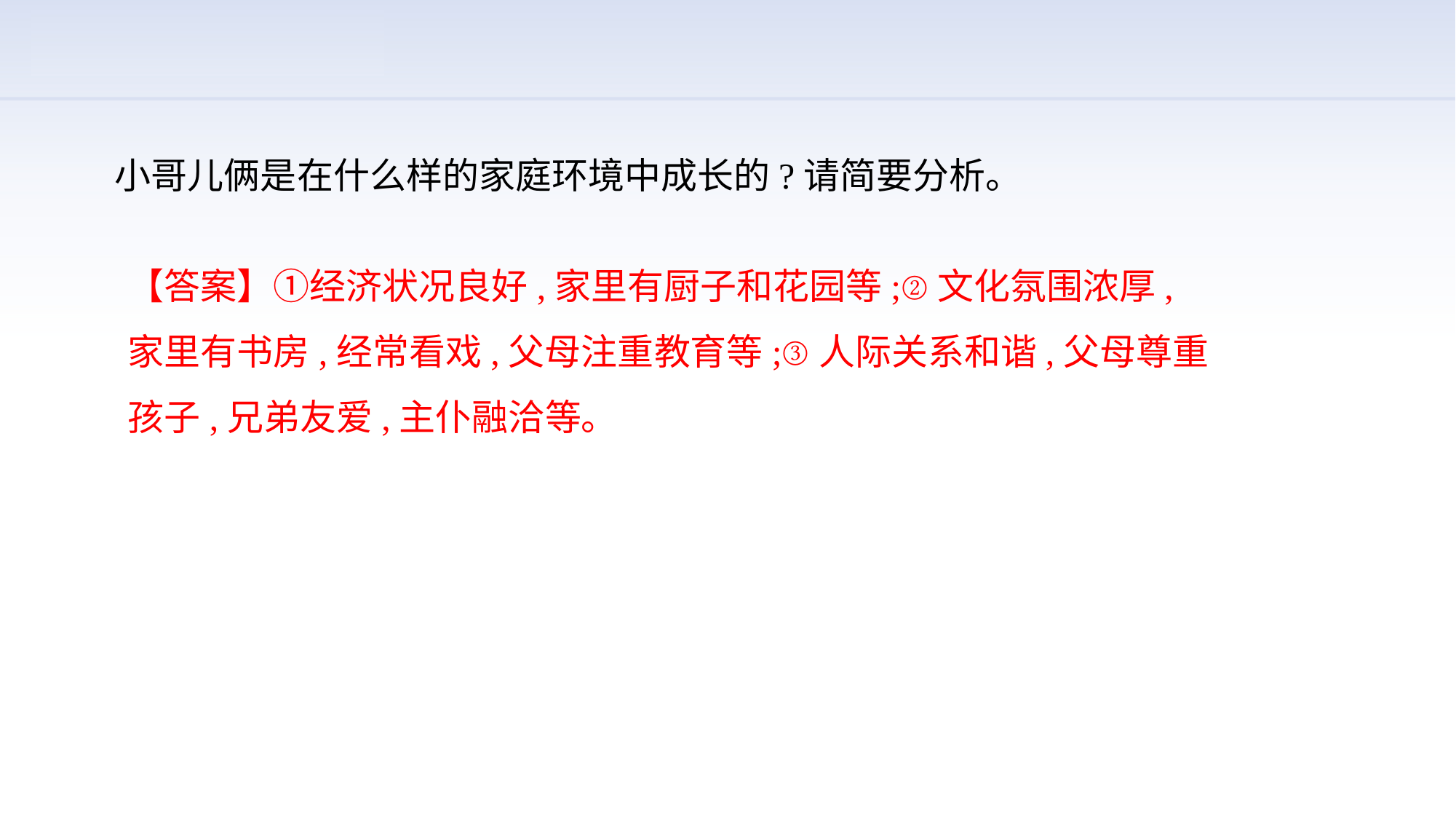

小哥儿俩是在什么样的家庭环境中成长的?请简要分析。
【答案】①经济状况良好,家里有厨子和花园等;②文化氛围浓厚,家里有书房,经常看戏,父母注重教育等;③人际关系和谐,父母尊重孩子,兄弟友爱,主仆融洽等。